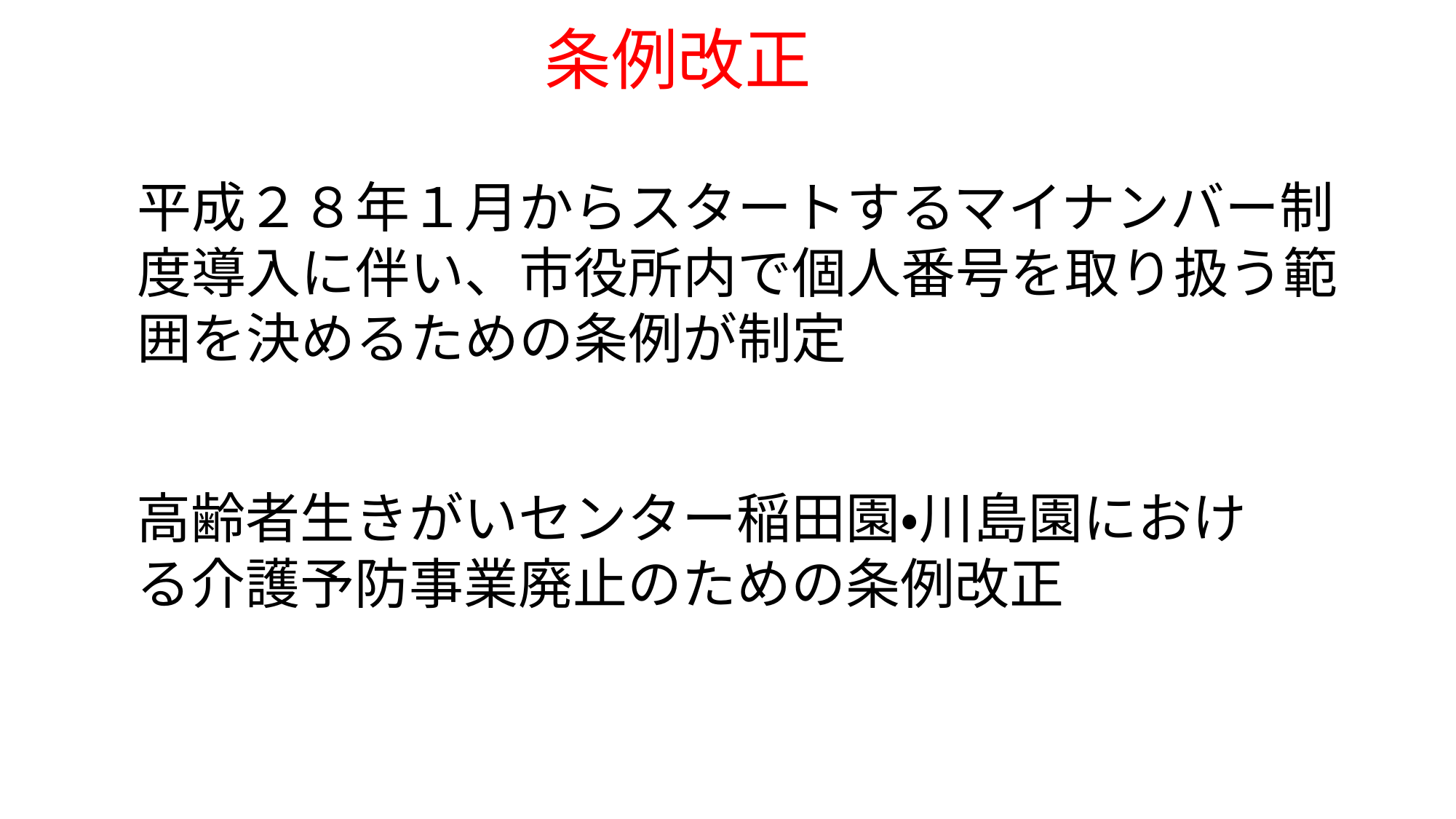

# 条例改正
平成２８年１月からスタートするマイナンバー制度導入に伴い、市役所内で個人番号を取り扱う範囲を決めるための条例が制定
高齢者生きがいセンター稲田園・川島園における介護予防事業廃止のための条例改正